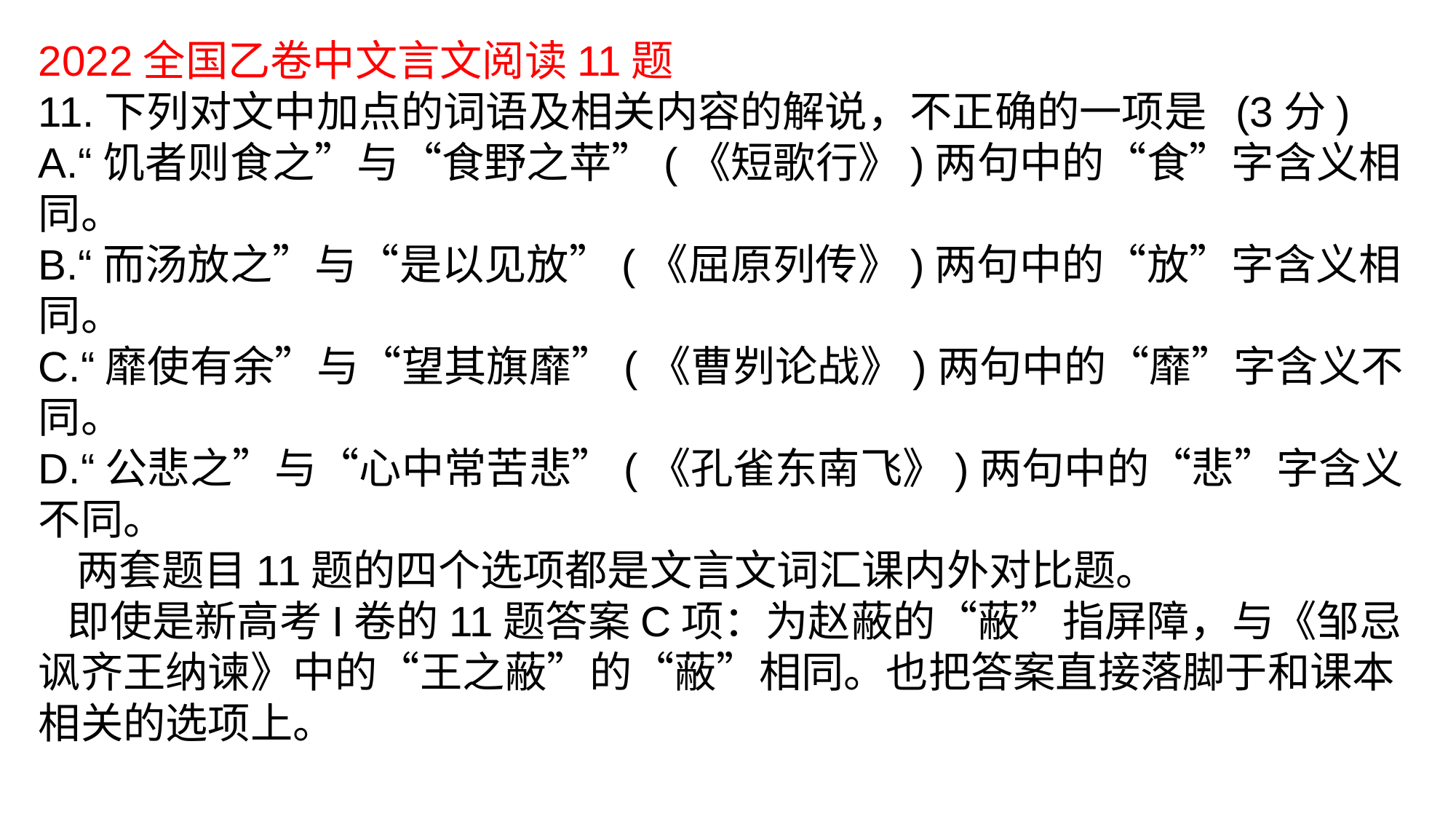

2022全国乙卷中文言文阅读11题
11.下列对文中加点的词语及相关内容的解说，不正确的一项是  (3分)
A.“饥者则食之”与“食野之苹”(《短歌行》)两句中的“食”字含义相同。
B.“而汤放之”与“是以见放”(《屈原列传》)两句中的“放”字含义相同。
C.“靡使有余”与“望其旗靡”(《曹刿论战》)两句中的“靡”字含义不同。
D.“公悲之”与“心中常苦悲”(《孔雀东南飞》)两句中的“悲”字含义不同。
   两套题目11题的四个选项都是文言文词汇课内外对比题。
  即使是新高考I卷的11题答案C项：为赵蔽的“蔽”指屏障，与《邹忌讽齐王纳谏》中的“王之蔽”的“蔽”相同。也把答案直接落脚于和课本相关的选项上。